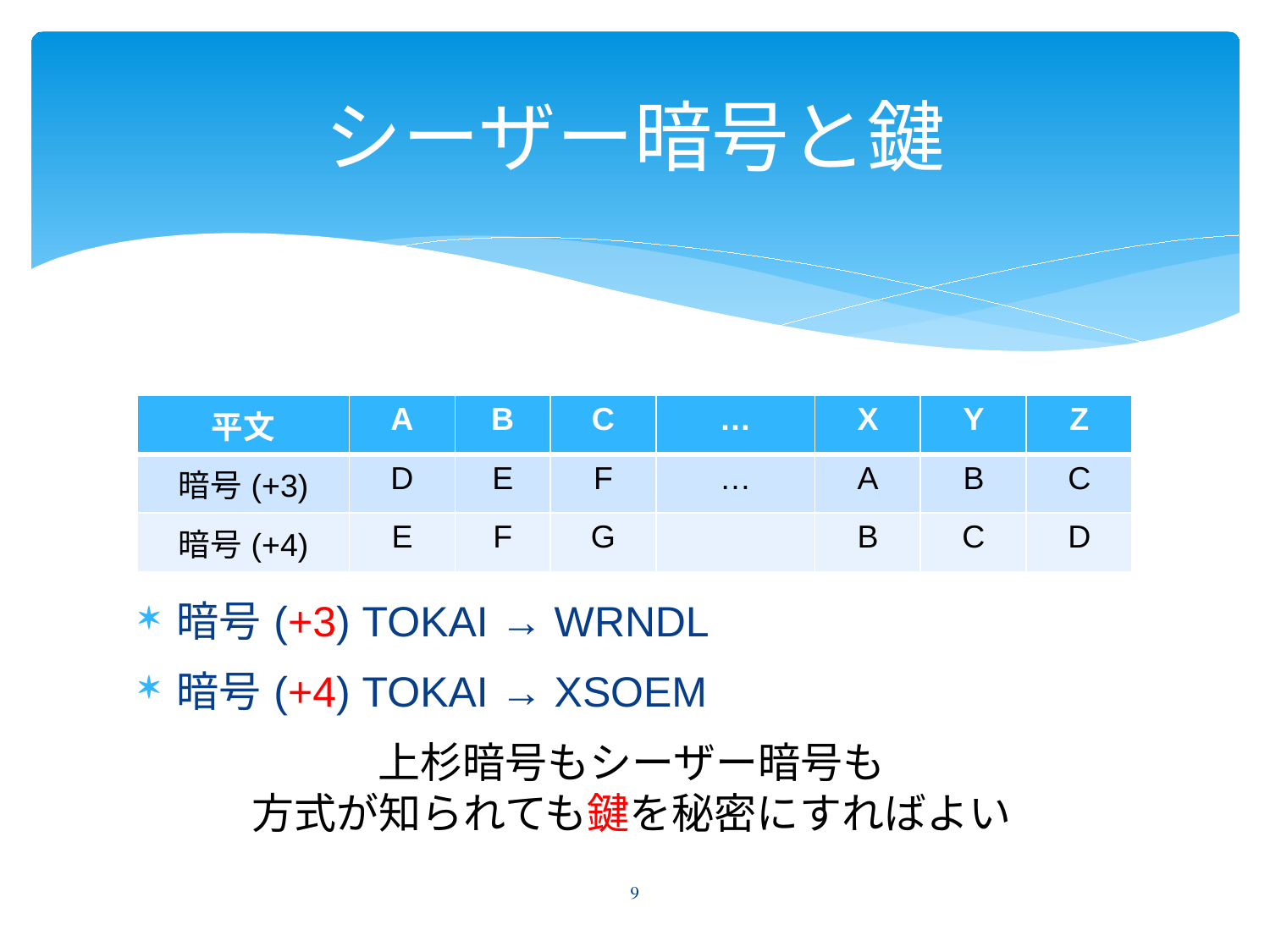

# シーザー暗号と鍵
| 平文 | A | B | C | … | X | Y | Z |
| --- | --- | --- | --- | --- | --- | --- | --- |
| 暗号(+3) | D | E | F | … | A | B | C |
| 暗号(+4) | E | F | G |  | B | C | D |
暗号(+3) TOKAI → WRNDL
暗号(+4) TOKAI → XSOEM
上杉暗号もシーザー暗号も
方式が知られても鍵を秘密にすればよい
9